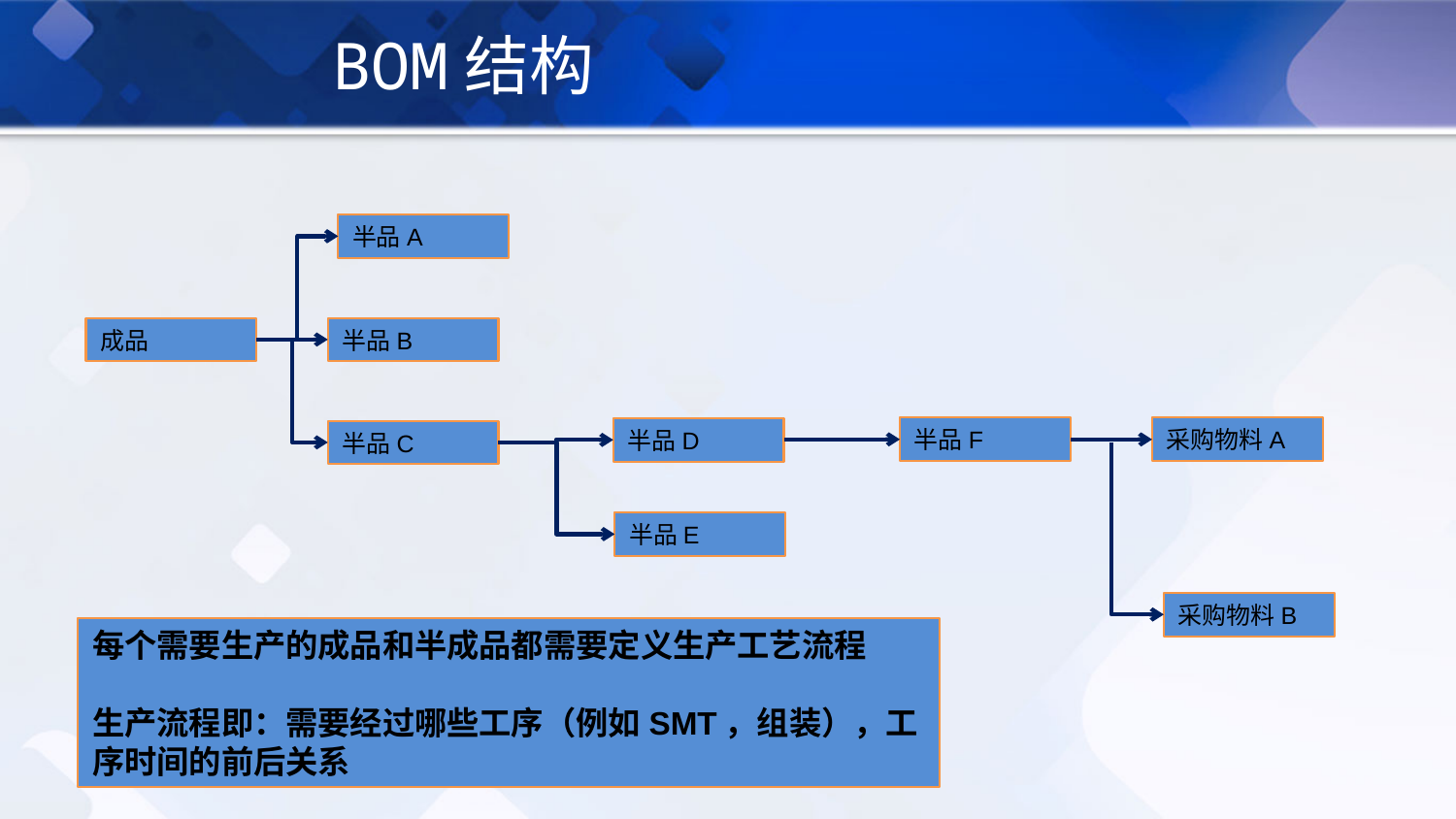

BOM结构
半品A
成品
半品B
采购物料A
半品F
半品D
半品C
半品E
采购物料B
每个需要生产的成品和半成品都需要定义生产工艺流程

生产流程即：需要经过哪些工序（例如SMT，组装），工序时间的前后关系